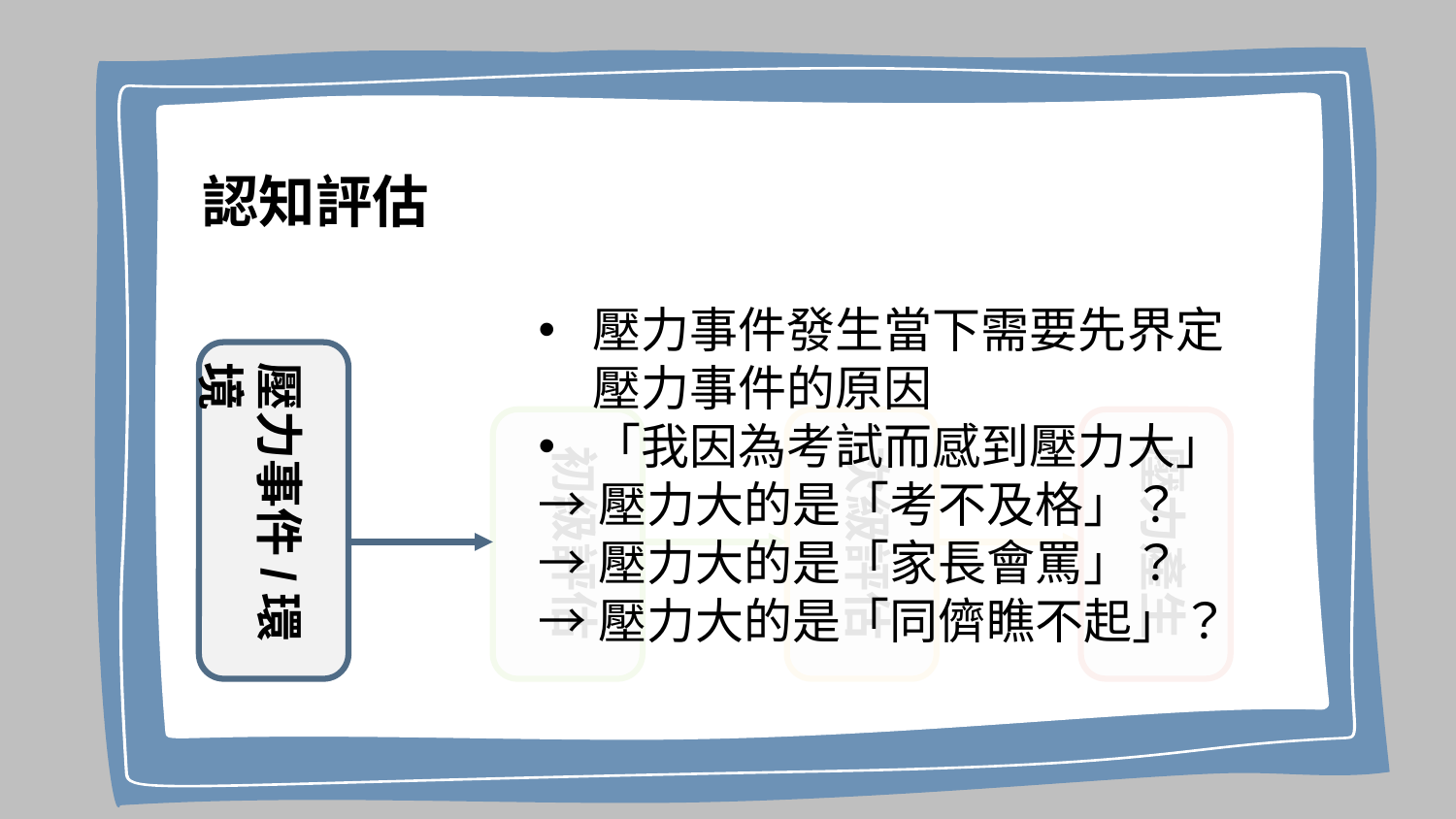

認知評估
壓力事件發生當下需要先界定壓力事件的原因
「我因為考試而感到壓力大」
→壓力大的是「考不及格」？
→壓力大的是「家長會罵」？
→壓力大的是「同儕瞧不起」？

壓力事件/環境
壓力產生

初級評估
次級評估